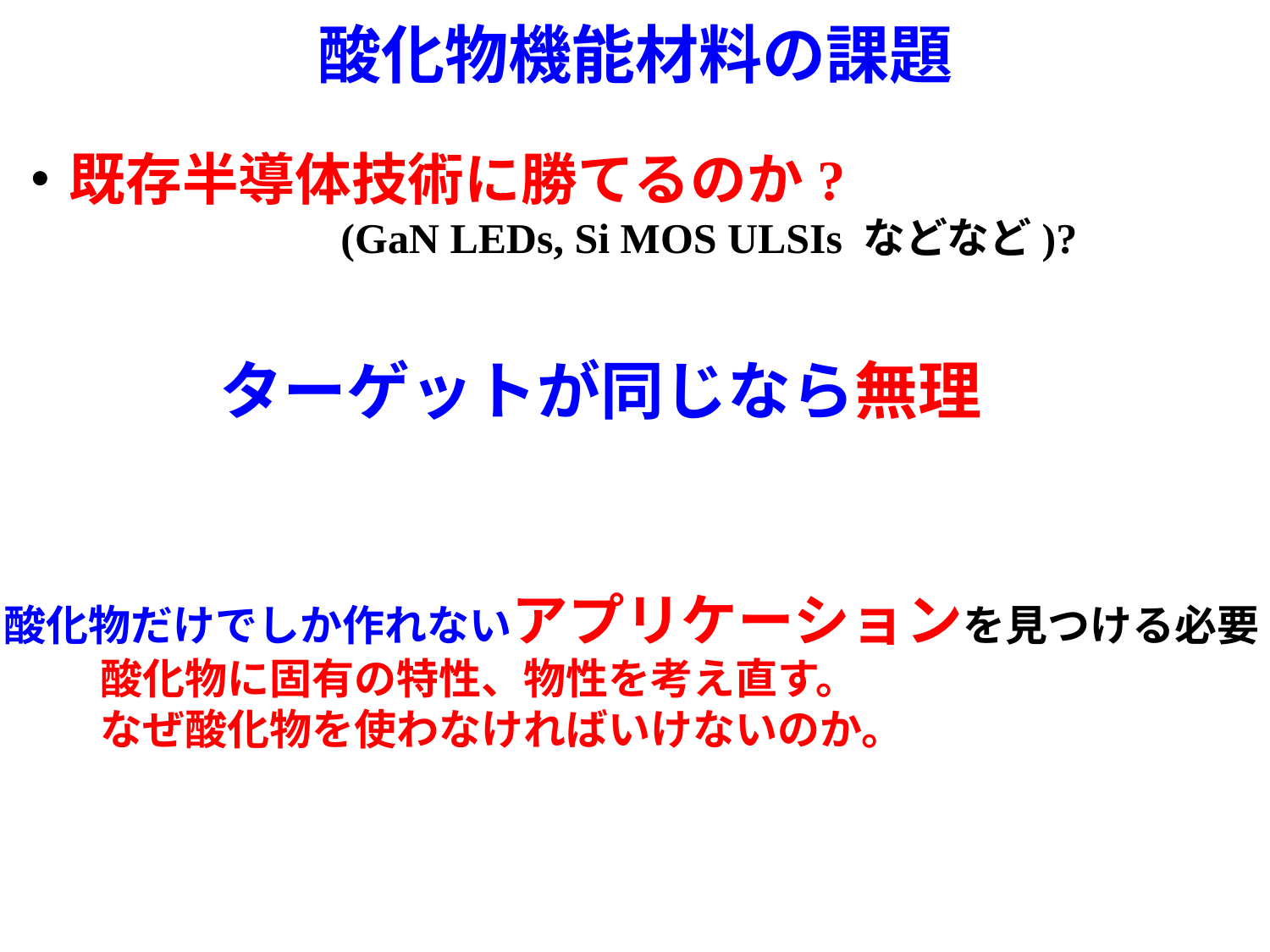

酸化物機能材料の課題
・既存半導体技術に勝てるのか?
                               (GaN LEDs, Si MOS ULSIs などなど)?
ターゲットが同じなら無理
・酸化物だけでしか作れないアプリケーションを見つける必要
                酸化物に固有の特性、物性を考え直す。
                なぜ酸化物を使わなければいけないのか。